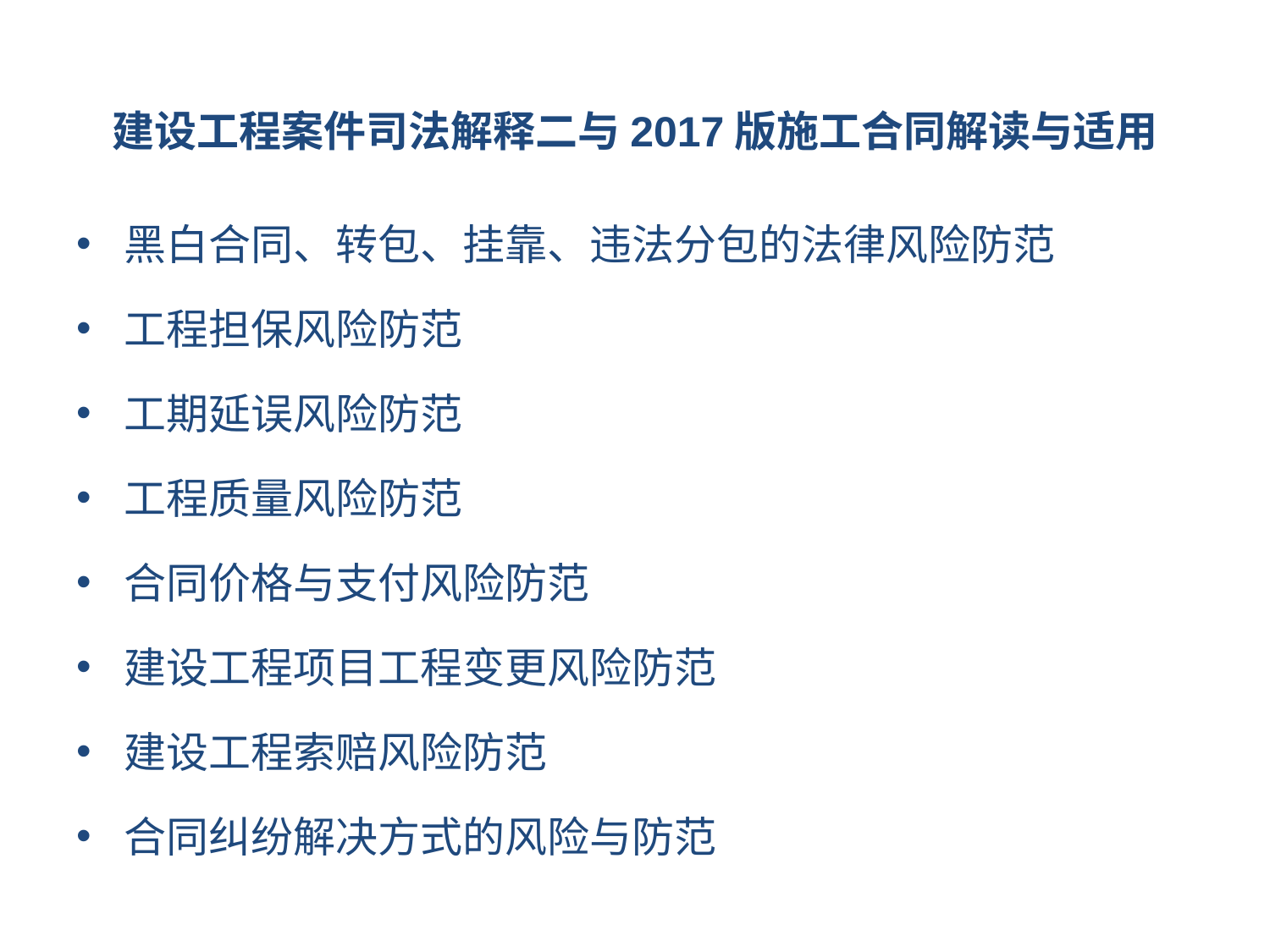

# 建设工程案件司法解释二与2017版施工合同解读与适用
黑白合同、转包、挂靠、违法分包的法律风险防范
工程担保风险防范
工期延误风险防范
工程质量风险防范
合同价格与支付风险防范
建设工程项目工程变更风险防范
建设工程索赔风险防范
合同纠纷解决方式的风险与防范
10